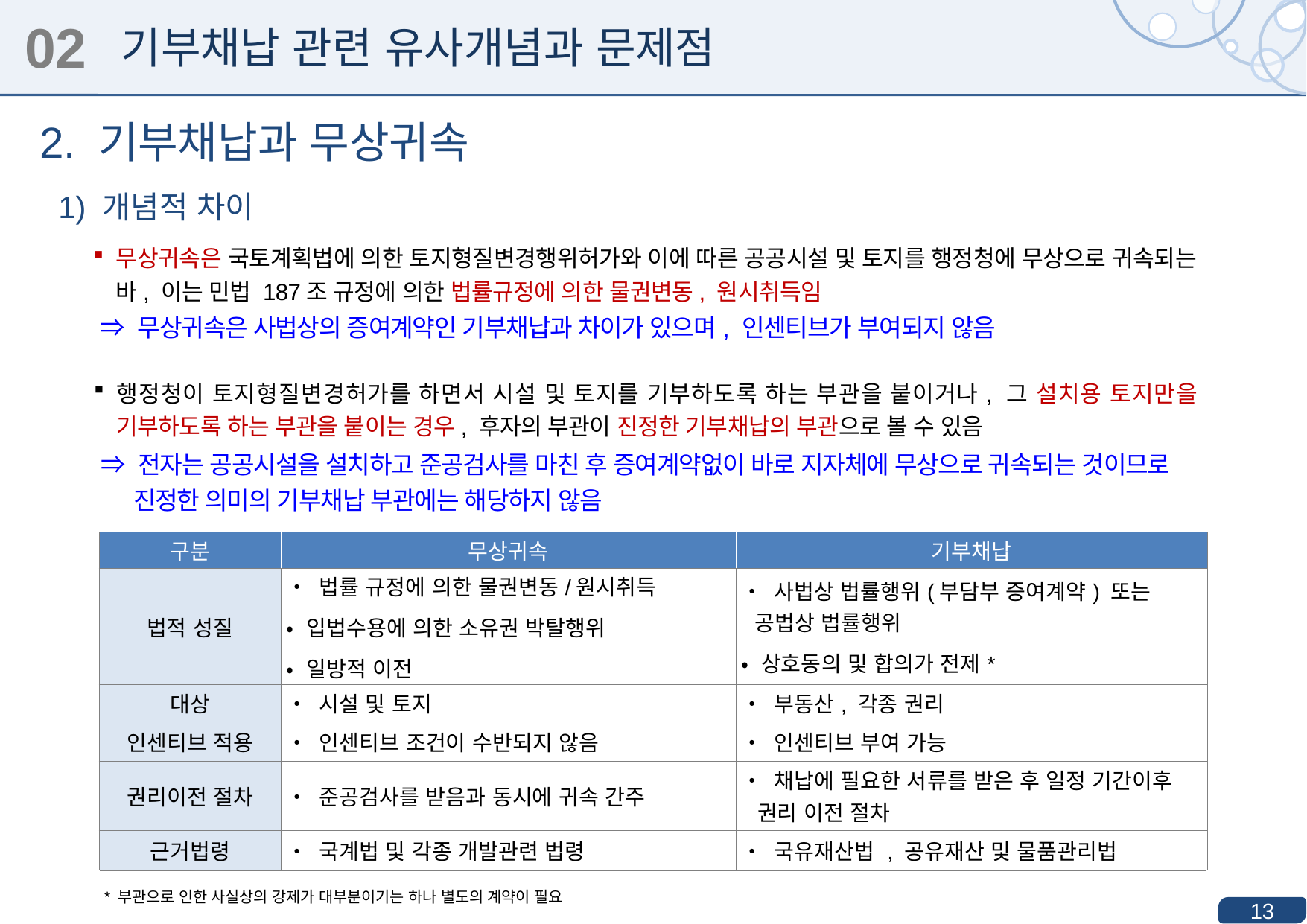

02
기부채납 관련 유사개념과 문제점
2. 기부채납과 무상귀속
1) 개념적 차이
무상귀속은 국토계획법에 의한 토지형질변경행위허가와 이에 따른 공공시설 및 토지를 행정청에 무상으로 귀속되는 바, 이는 민법 187조 규정에 의한 법률규정에 의한 물권변동, 원시취득임
⇒ 무상귀속은 사법상의 증여계약인 기부채납과 차이가 있으며, 인센티브가 부여되지 않음
행정청이 토지형질변경허가를 하면서 시설 및 토지를 기부하도록 하는 부관을 붙이거나, 그 설치용 토지만을 기부하도록 하는 부관을 붙이는 경우, 후자의 부관이 진정한 기부채납의 부관으로 볼 수 있음
⇒ 전자는 공공시설을 설치하고 준공검사를 마친 후 증여계약없이 바로 지자체에 무상으로 귀속되는 것이므로 진정한 의미의 기부채납 부관에는 해당하지 않음
| 구분 | 무상귀속 | 기부채납 |
| --- | --- | --- |
| 법적 성질 | • 법률 규정에 의한 물권변동/원시취득 • 입법수용에 의한 소유권 박탈행위 • 일방적 이전 | • 사법상 법률행위(부담부 증여계약) 또는 공법상 법률행위 • 상호동의 및 합의가 전제\* |
| 대상 | • 시설 및 토지 | • 부동산, 각종 권리 |
| 인센티브 적용 | • 인센티브 조건이 수반되지 않음 | • 인센티브 부여 가능 |
| 권리이전 절차 | • 준공검사를 받음과 동시에 귀속 간주 | • 채납에 필요한 서류를 받은 후 일정 기간이후 권리 이전 절차 |
| 근거법령 | • 국계법 및 각종 개발관련 법령 | • 국유재산법 , 공유재산 및 물품관리법 |
| \* 부관으로 인한 사실상의 강제가 대부분이기는 하나 별도의 계약이 필요 |  |  |
13